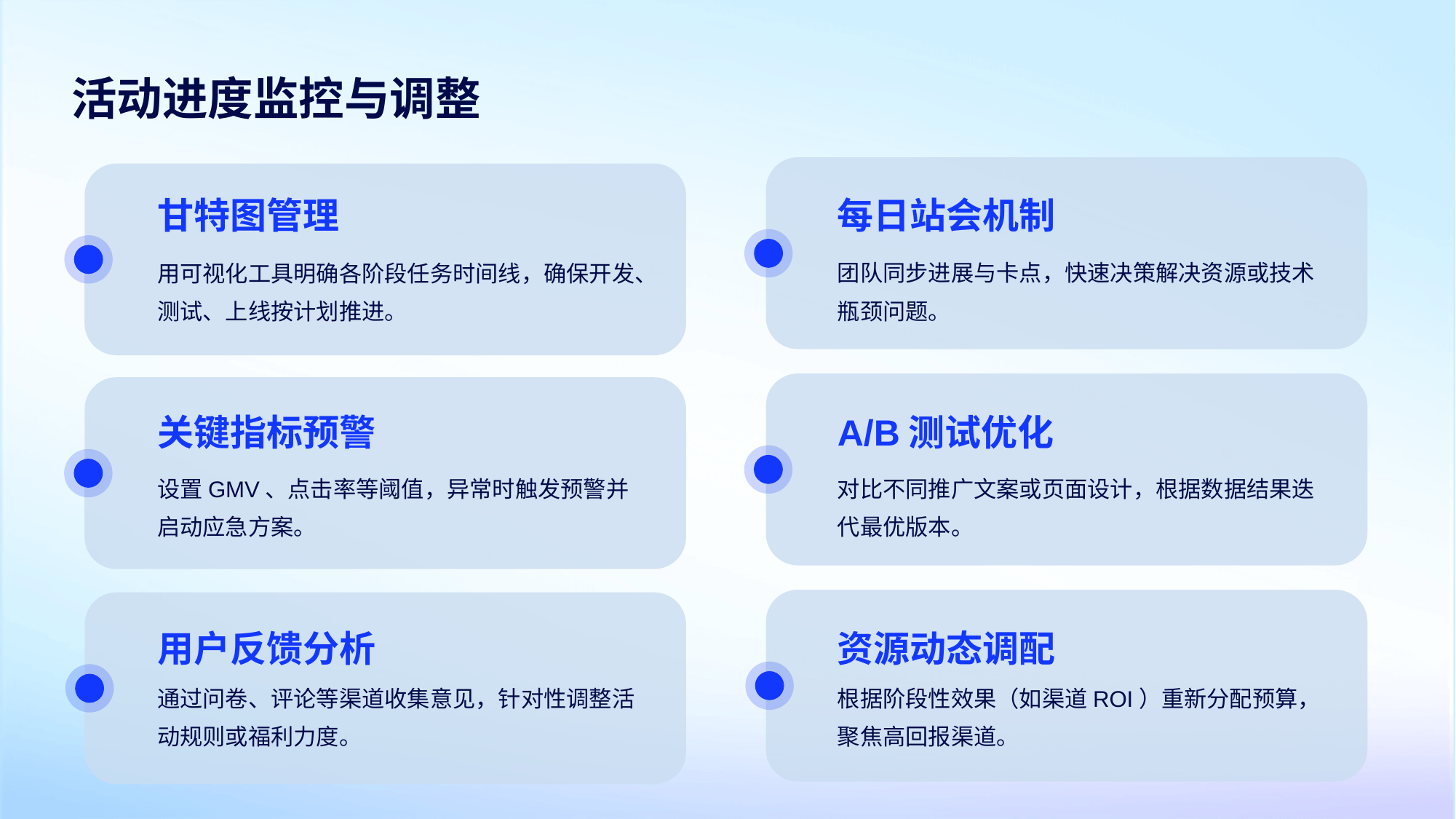

活动进度监控与调整

每日站会机制
甘特图管理

团队同步进展与卡点，快速决策解决资源或技术瓶颈问题。
用可视化工具明确各阶段任务时间线，确保开发、测试、上线按计划推进。

A/B测试优化
关键指标预警

对比不同推广文案或页面设计，根据数据结果迭代最优版本。

设置GMV、点击率等阈值，异常时触发预警并启动应急方案。

资源动态调配
用户反馈分析
根据阶段性效果（如渠道ROI）重新分配预算，聚焦高回报渠道。
通过问卷、评论等渠道收集意见，针对性调整活动规则或福利力度。